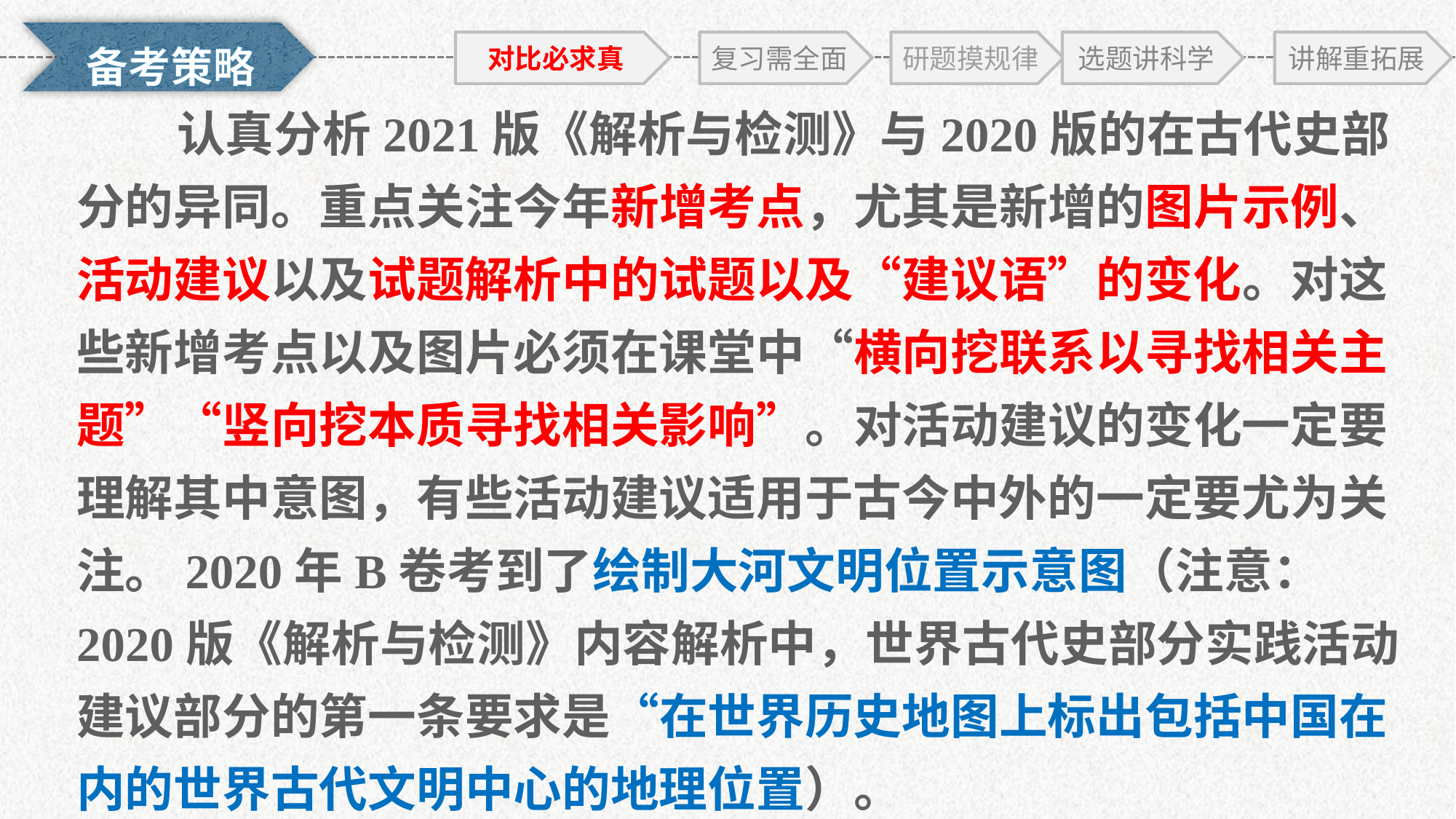

对比必求真
复习需全面
研题摸规律
选题讲科学
讲解重拓展
        认真分析2021版《解析与检测》与2020版的在古代史部分的异同。重点关注今年新增考点，尤其是新增的图片示例、活动建议以及试题解析中的试题以及“建议语”的变化。对这些新增考点以及图片必须在课堂中“横向挖联系以寻找相关主题”“竖向挖本质寻找相关影响”。对活动建议的变化一定要理解其中意图，有些活动建议适用于古今中外的一定要尤为关注。2020年B卷考到了绘制大河文明位置示意图（注意：2020版《解析与检测》内容解析中，世界古代史部分实践活动建议部分的第一条要求是“在世界历史地图上标出包括中国在内的世界古代文明中心的地理位置）。